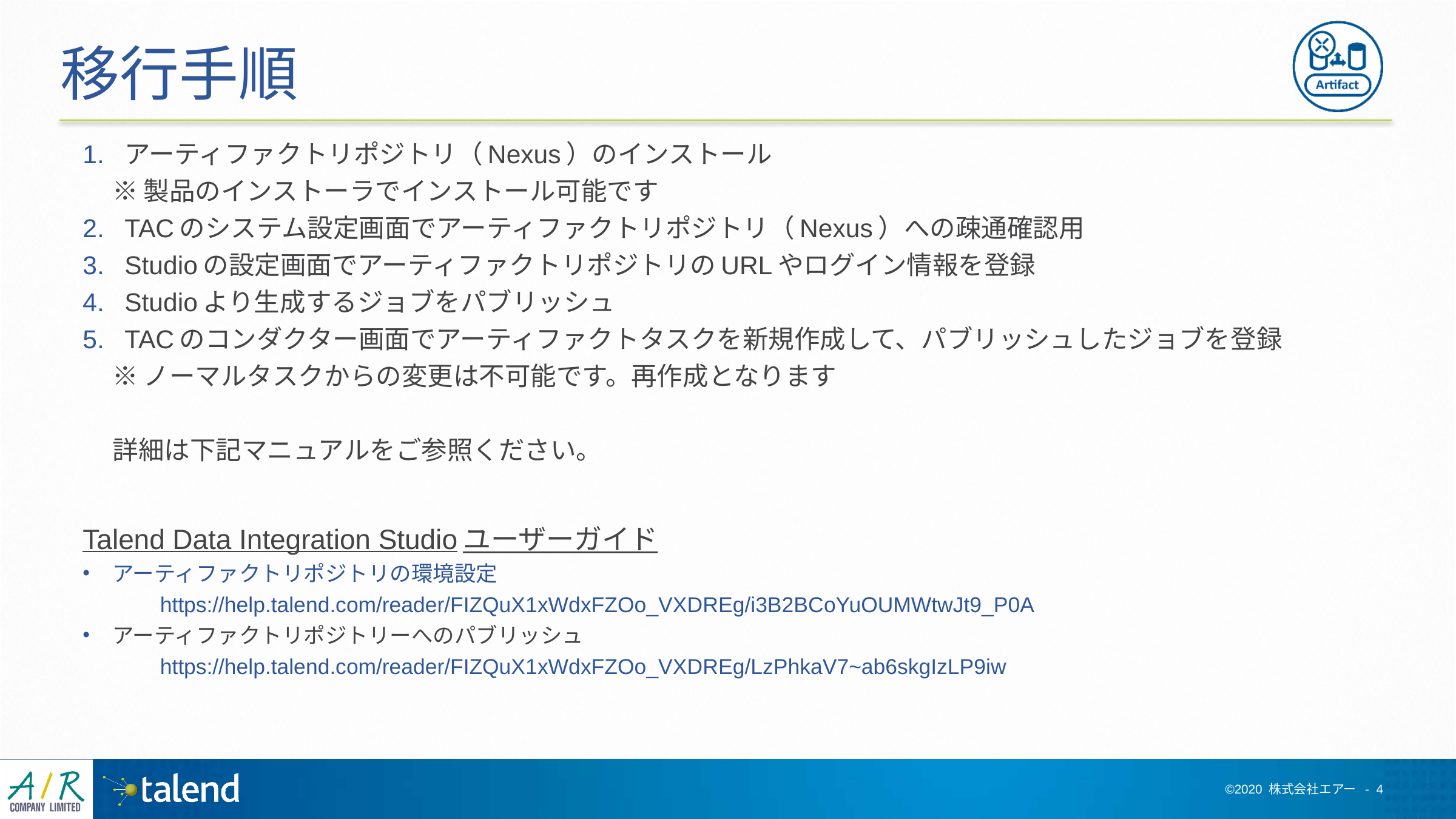

# 移行手順
アーティファクトリポジトリ（Nexus）のインストール
※製品のインストーラでインストール可能です
TACのシステム設定画面でアーティファクトリポジトリ（Nexus）への疎通確認用
Studioの設定画面でアーティファクトリポジトリのURLやログイン情報を登録
Studioより生成するジョブをパブリッシュ
TACのコンダクター画面でアーティファクトタスクを新規作成して、パブリッシュしたジョブを登録
※ノーマルタスクからの変更は不可能です。再作成となります

詳細は下記マニュアルをご参照ください。

Talend Data Integration Studioユーザーガイド
アーティファクトリポジトリの環境設定
	https://help.talend.com/reader/FIZQuX1xWdxFZOo_VXDREg/i3B2BCoYuOUMWtwJt9_P0A
アーティファクトリポジトリーへのパブリッシュ
	https://help.talend.com/reader/FIZQuX1xWdxFZOo_VXDREg/LzPhkaV7~ab6skgIzLP9iw